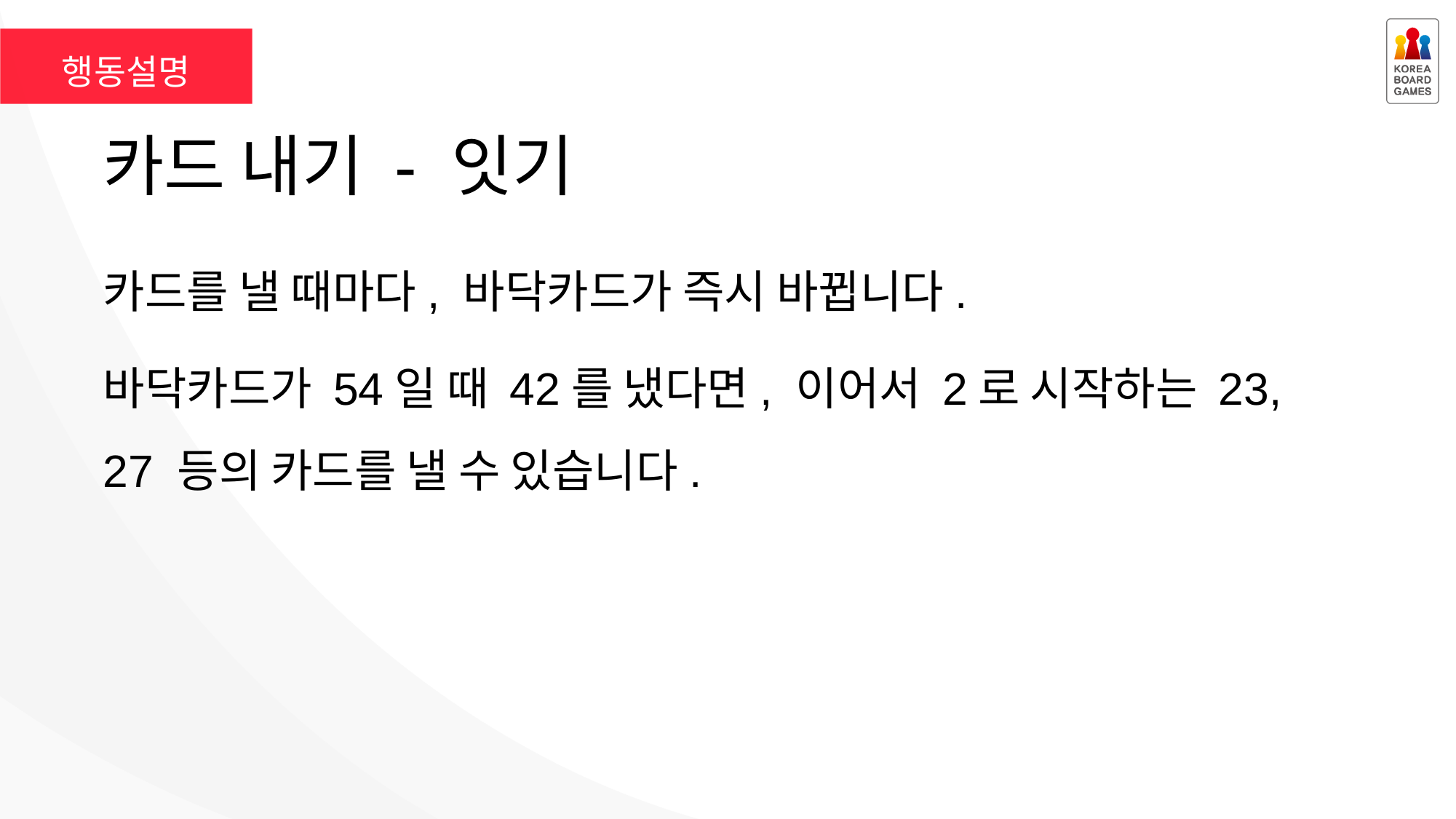

행동설명
# 카드 내기 - 잇기
카드를 낼 때마다, 바닥카드가 즉시 바뀝니다.
바닥카드가 54일 때 42를 냈다면, 이어서 2로 시작하는 23, 27 등의 카드를 낼 수 있습니다.